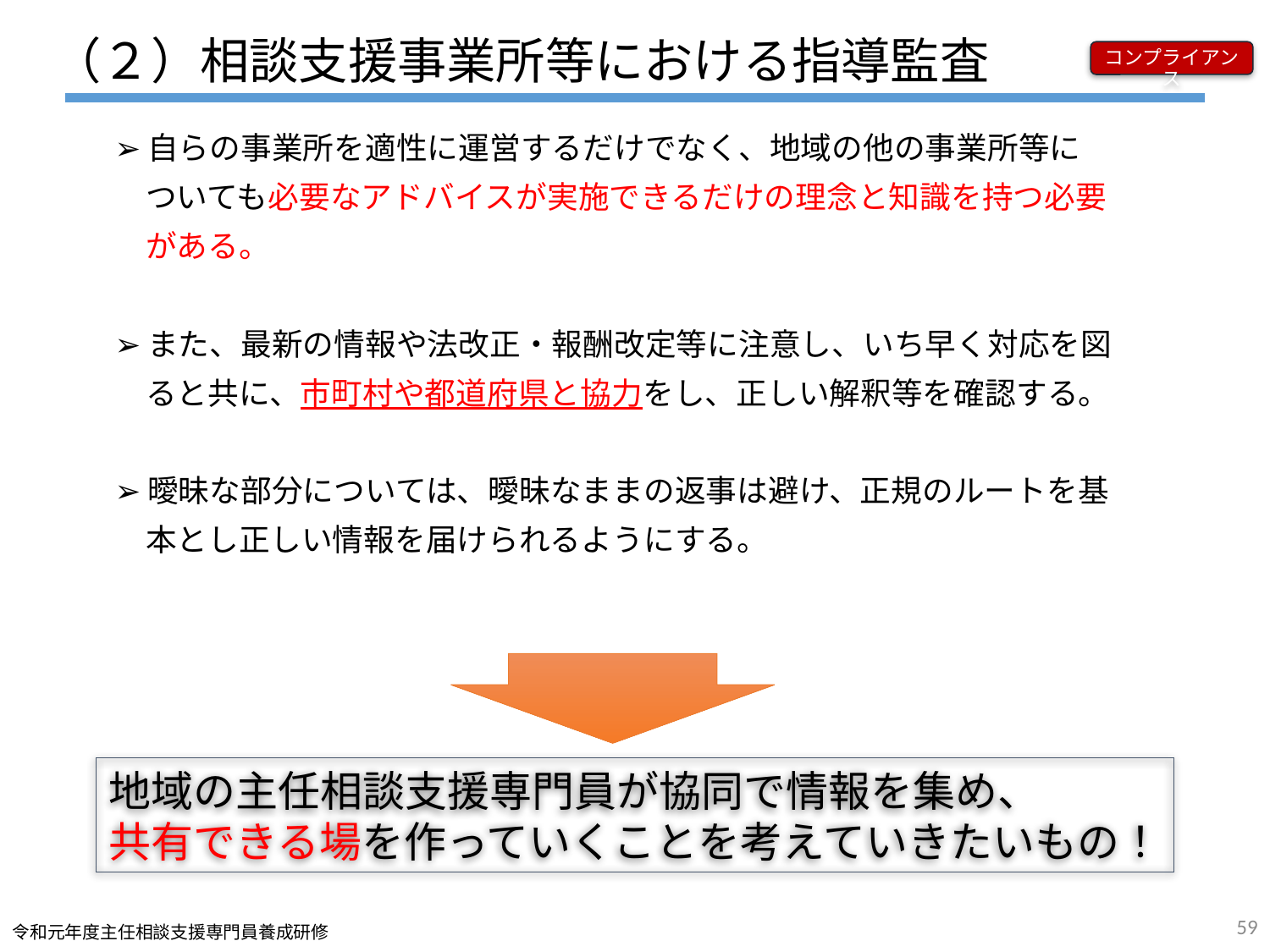

（２）相談支援事業所等における指導監査
コンプライアンス
➢自らの事業所を適性に運営するだけでなく、地域の他の事業所等に
　ついても必要なアドバイスが実施できるだけの理念と知識を持つ必要
　がある。

➢また、最新の情報や法改正・報酬改定等に注意し、いち早く対応を図
　ると共に、市町村や都道府県と協力をし、正しい解釈等を確認する。

➢曖昧な部分については、曖昧なままの返事は避け、正規のルートを基
　本とし正しい情報を届けられるようにする。

地域の主任相談支援専門員が協同で情報を集め、
共有できる場を作っていくことを考えていきたいもの！
59
令和元年度主任相談支援専門員養成研修